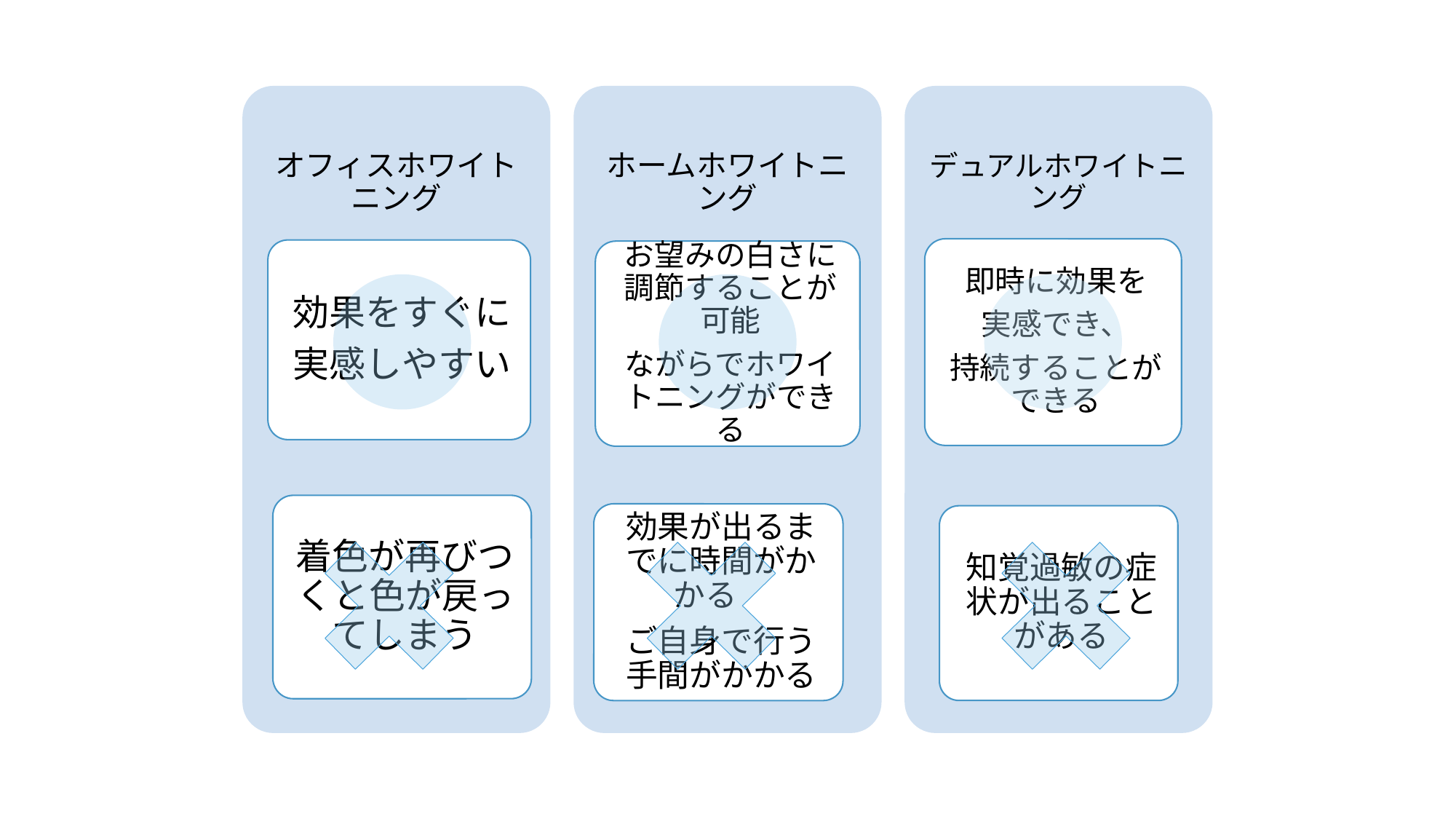

オフィスホワイトニング
効果をすぐに
実感しやすい
着色が再びつくと色が戻ってしまう
ホームホワイトニング
お望みの白さに調節することが可能
ながらでホワイトニングができる
効果が出るまでに時間がかかる
ご自身で行う手間がかかる
デュアルホワイトニング
即時に効果を
実感でき、
持続することができる
知覚過敏の症状が出ることがある